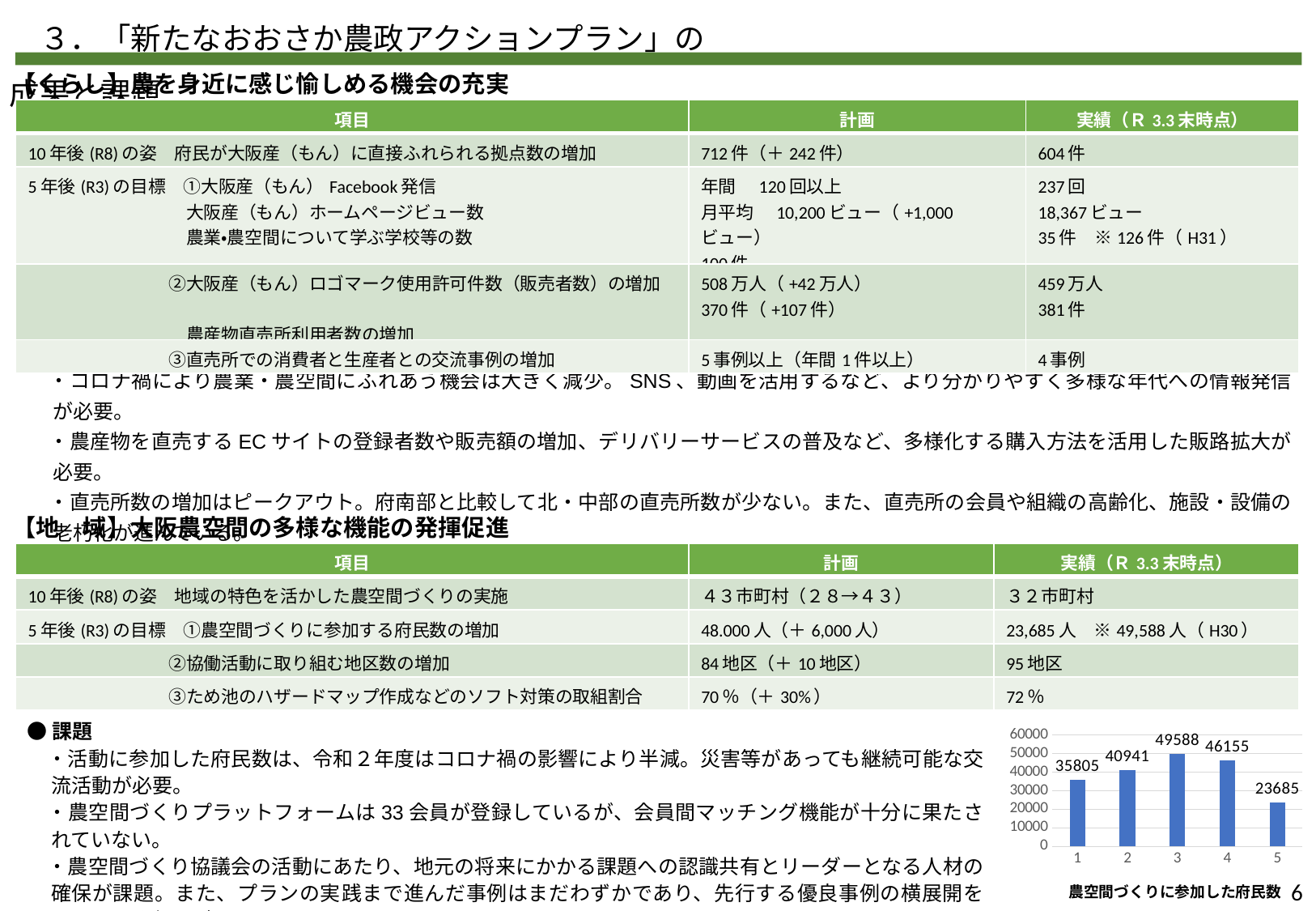

３．「新たなおおさか農政アクションプラン」の成果と課題

【くらし】農を身近に感じ愉しめる機会の充実
| 項目 | 計画 | 実績（Ｒ3.3末時点） |
| --- | --- | --- |
| 10年後(R8)の姿　府民が大阪産（もん）に直接ふれられる拠点数の増加 | 712件（＋242件） | 604件 |
| 5年後(R3)の目標　①大阪産（もん）Facebook発信 　　　　　　　　　大阪産（もん）ホームページビュー数 　　　　　　　　　農業・農空間について学ぶ学校等の数 | 年間　120回以上 月平均　10,200ビュー（+1,000ビュー） 100件 | 237回 18,367ビュー 35件　※126件（H31） |
| ②大阪産（もん）ロゴマーク使用許可件数（販売者数）の増加　 　　　　　　　　　農産物直売所利用者数の増加 | 508万人（+42万人） 370件（+107件） | 459万人 381件 |
| ③直売所での消費者と生産者との交流事例の増加 | 5事例以上（年間1件以上） | 4事例 |
●課題
　・コロナ禍により農業・農空間にふれあう機会は大きく減少。SNS、動画を活用するなど、より分かりやすく多様な年代への情報発信が必要。
　・農産物を直売するECサイトの登録者数や販売額の増加、デリバリーサービスの普及など、多様化する購入方法を活用した販路拡大が必要。
　・直売所数の増加はピークアウト。府南部と比較して北・中部の直売所数が少ない。また、直売所の会員や組織の高齢化、施設・設備の老朽化が進んでいる。
　・花の文化園は花きの理解に資することを目的に平成２年に開設し、成果を上げてきたが、近年は来場者数が減少。社会情勢に応じた施設の転換が必要。
【地　域】大阪農空間の多様な機能の発揮促進
| 項目 | 計画 | 実績（Ｒ3.3末時点） |
| --- | --- | --- |
| 10年後(R8)の姿　地域の特色を活かした農空間づくりの実施 | ４３市町村（２８→４３） | ３２市町村 |
| 5年後(R3)の目標　①農空間づくりに参加する府民数の増加 | 48.000人（＋6,000人） | 23,685人　※49,588人（H30） |
| ②協働活動に取り組む地区数の増加 | 84地区（＋10地区） | 95地区 |
| ③ため池のハザードマップ作成などのソフト対策の取組割合 | 70％（＋30%） | 72％ |
●課題
　・活動に参加した府民数は、令和２年度はコロナ禍の影響により半減。災害等があっても継続可能な交流活動が必要。
　・農空間づくりプラットフォームは33会員が登録しているが、会員間マッチング機能が十分に果たされていない。
　・農空間づくり協議会の活動にあたり、地元の将来にかかる課題への認識共有とリーダーとなる人材の確保が課題。また、プランの実践まで進んだ事例はまだわずかであり、先行する優良事例の横展開を図っていく必要がある。
　・頻発する豪雨災害に対し、ため池の一時貯留等を活用した地域防災力の向上を一層進めることが必要。管理者の高齢化に対応する、維持管理の省力化・迅速化が課題。

### Chart

| Category |  |
|---|---|
6
農空間づくりに参加した府民数